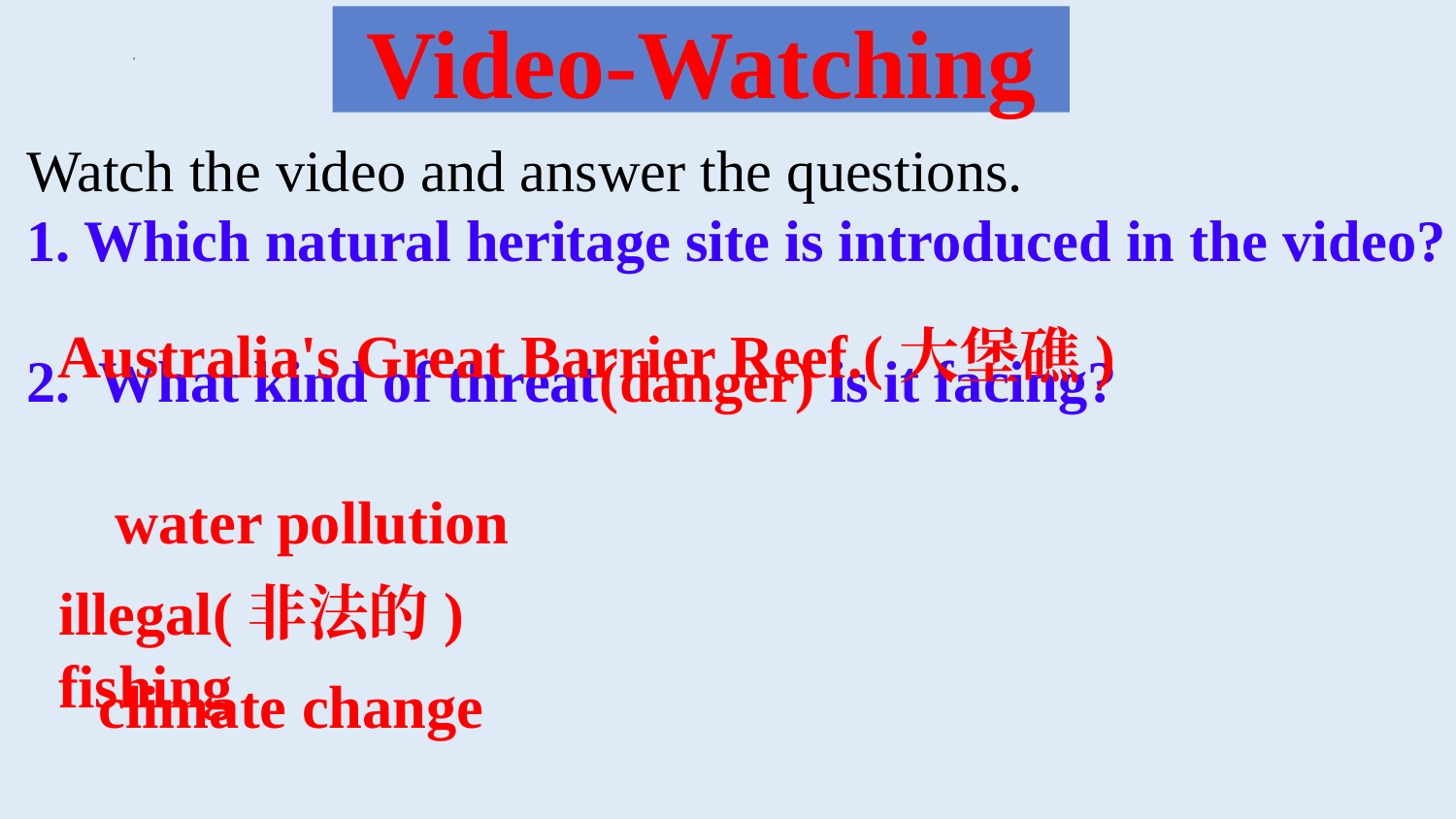

Video-Watching
Watch the video and answer the questions.
1. Which natural heritage site is introduced in the video?

2.  What kind of threat(danger) is it facing?

Australia's Great Barrier Reef.(大堡礁)
water pollution
illegal(非法的) fishing
climate change